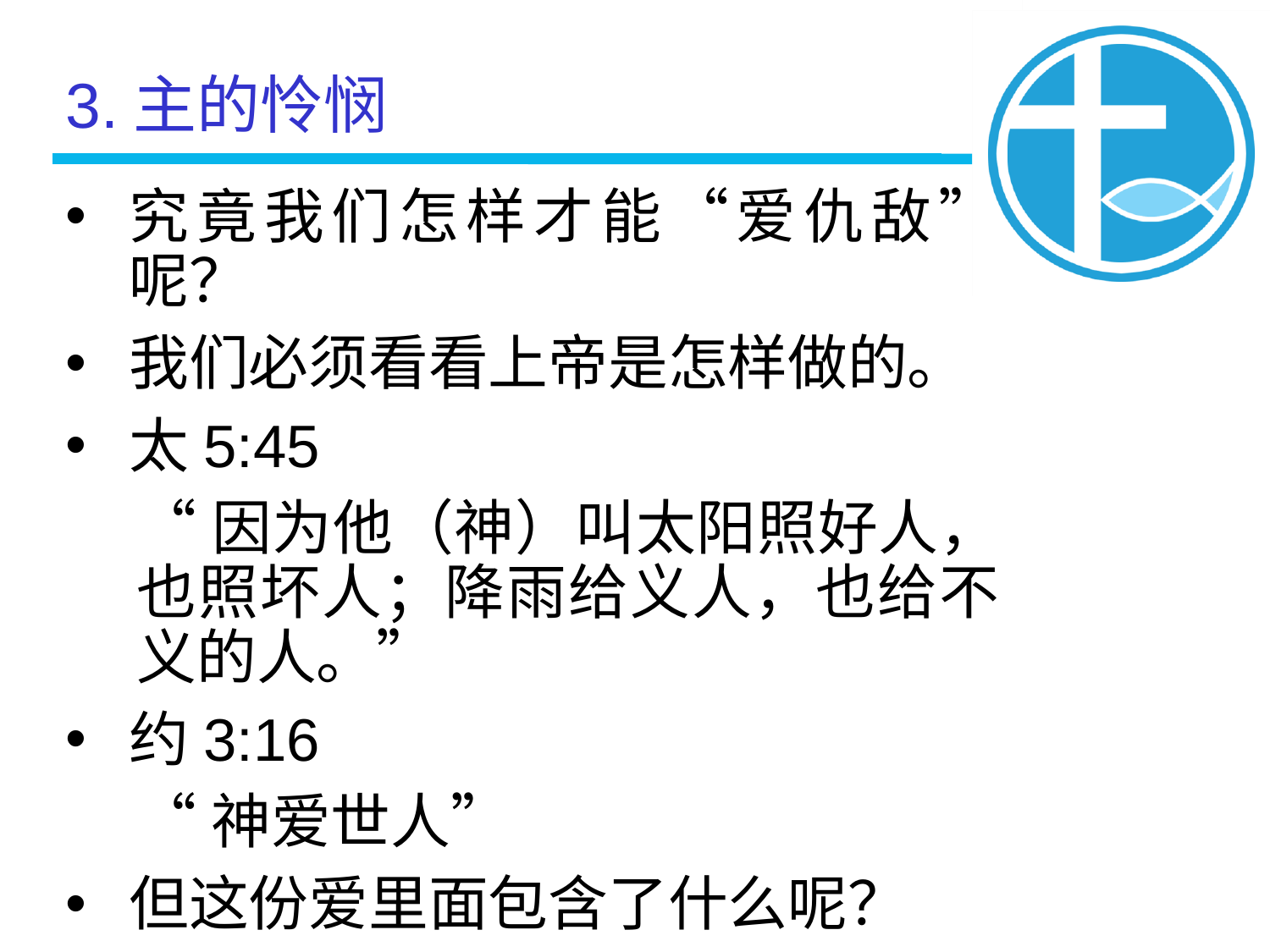

3.主的怜悯
究竟我们怎样才能“爱仇敌”呢？
我们必须看看上帝是怎样做的。
太5:45
“因为他（神）叫太阳照好人，也照坏人；降雨给义人，也给不义的人。”
约3:16
“神爱世人”
但这份爱里面包含了什么呢？